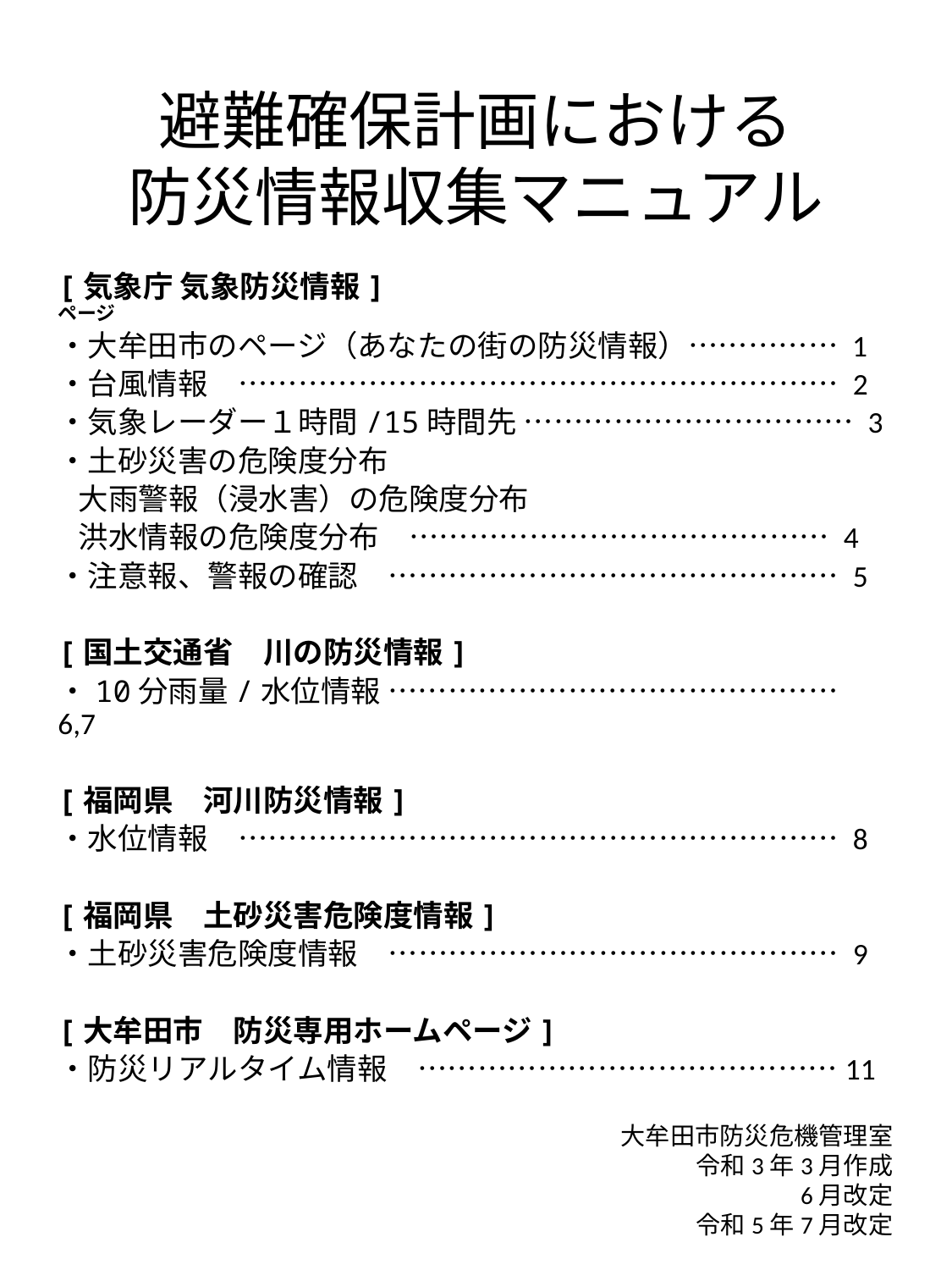

# 避難確保計画における 防災情報収集マニュアル
[気象庁 気象防災情報]                             ページ
・大牟田市のページ（あなたの街の防災情報）…………… 1
・台風情報　…………………………………………………… 2
・気象レーダー１時間/15時間先 …………………………… 3
・土砂災害の危険度分布
  大雨警報（浸水害）の危険度分布
  洪水情報の危険度分布　…………………………………… 4
・注意報、警報の確認　……………………………………… 5

[国土交通省　川の防災情報]
・10分雨量/水位情報 ……………………………………… 6,7

[福岡県　河川防災情報]
・水位情報　…………………………………………………… 8

[福岡県　土砂災害危険度情報]
・土砂災害危険度情報　……………………………………… 9

[大牟田市　防災専用ホームページ]
・防災リアルタイム情報　……………………………………11
大牟田市防災危機管理室
令和3年3月作成
6月改定
令和5年7月改定